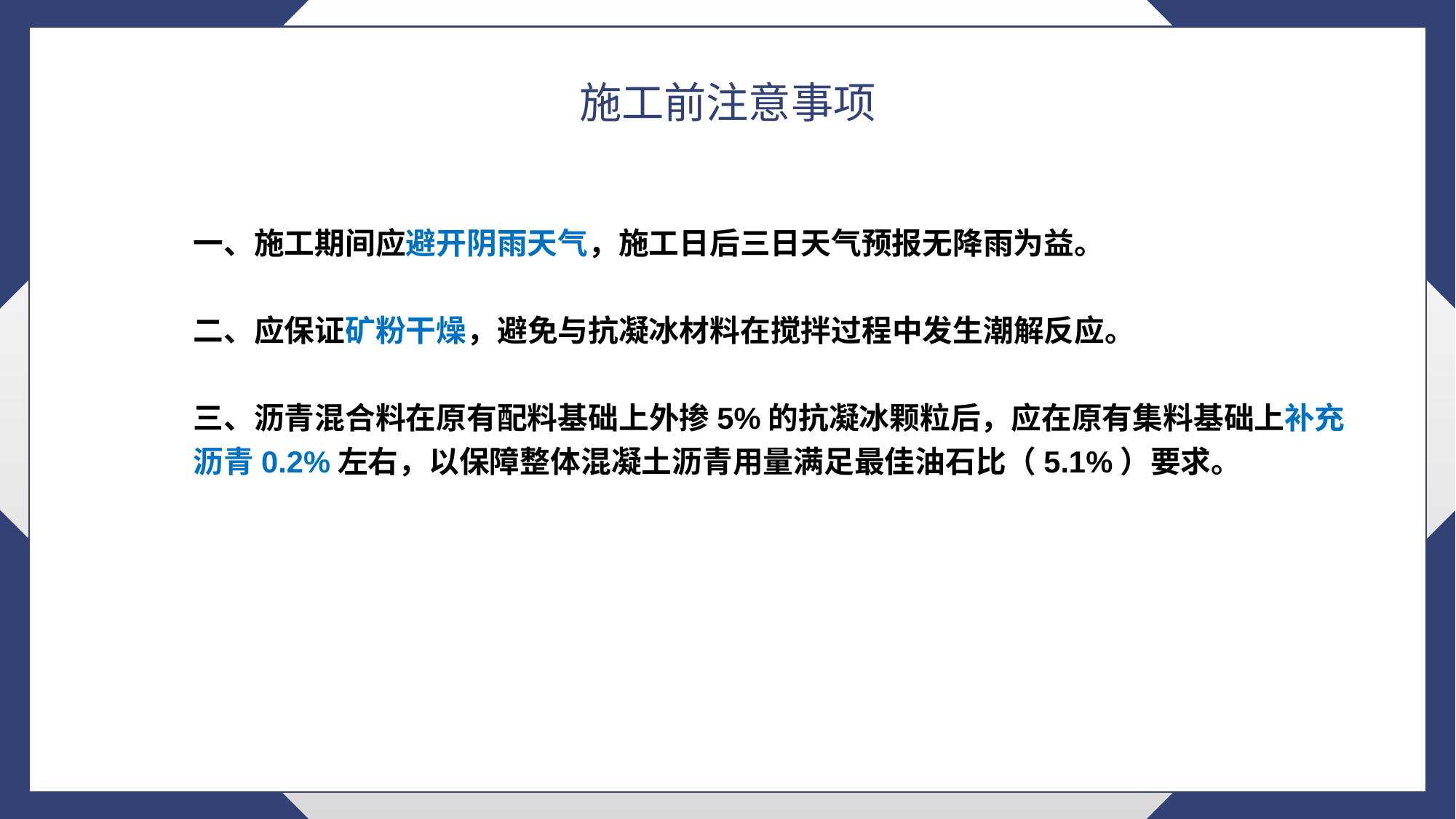

结合室内及室外结果，
同时在考虑经济效益指的情况下，推荐含 5%抗凝冰颗粒掺量的沥青
混凝土为最佳掺量
施工前注意事项
一、施工期间应避开阴雨天气，施工日后三日天气预报无降雨为益。

二、应保证矿粉干燥，避免与抗凝冰材料在搅拌过程中发生潮解反应。

三、沥青混合料在原有配料基础上外掺5%的抗凝冰颗粒后，应在原有集料基础上补充沥青0.2%左右，以保障整体混凝土沥青用量满足最佳油石比（5.1%）要求。